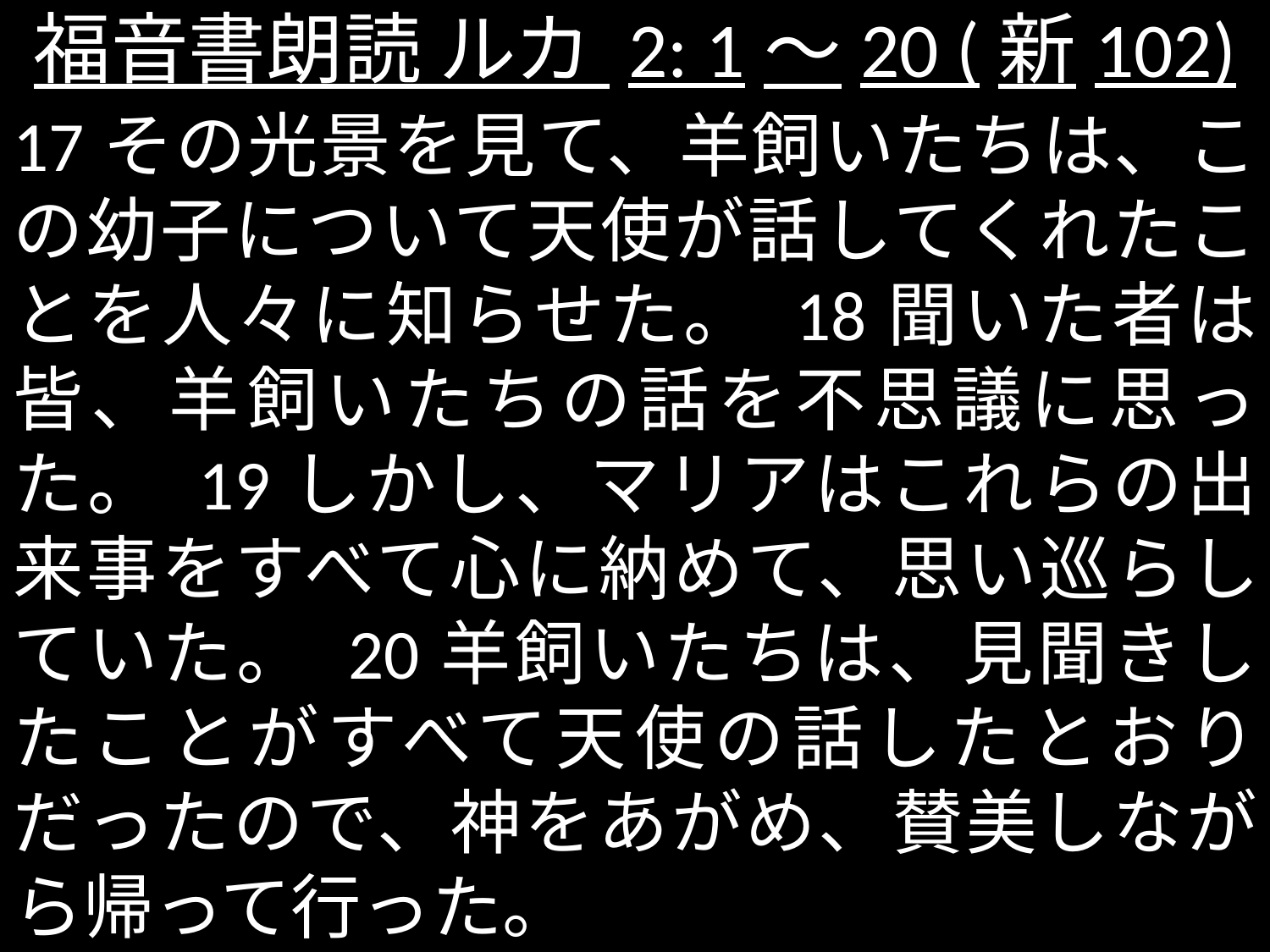

# 福音書朗読 ルカ 2: 1～20 (新102)
17その光景を見て、羊飼いたちは、この幼子について天使が話してくれたことを人々に知らせた。 18聞いた者は皆、羊飼いたちの話を不思議に思った。 19しかし、マリアはこれらの出来事をすべて心に納めて、思い巡らしていた。 20羊飼いたちは、見聞きしたことがすべて天使の話したとおりだったので、神をあがめ、賛美しながら帰って行った。